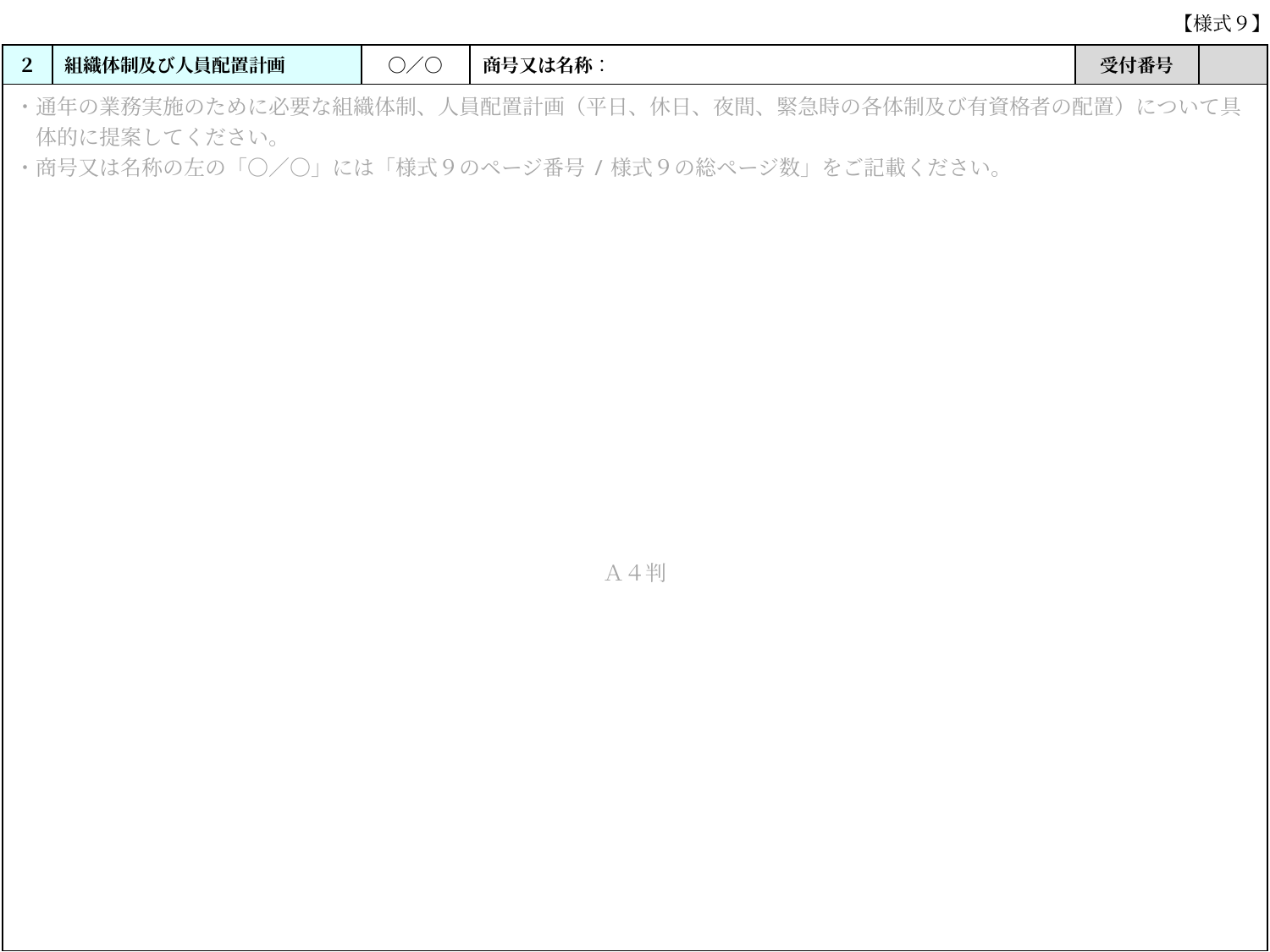

# 【様式９】
| ２ | 組織体制及び人員配置計画 | 〇／〇 | 商号又は名称： | 受付番号 |  |
| --- | --- | --- | --- | --- | --- |
| ・通年の業務実施のために必要な組織体制、人員配置計画（平日、休日、夜間、緊急時の各体制及び有資格者の配置）について具 　体的に提案してください。 ・商号又は名称の左の「〇／〇」には「様式９のページ番号/様式９の総ページ数」をご記載ください。 Ａ４判 |  |  |  |  |  |